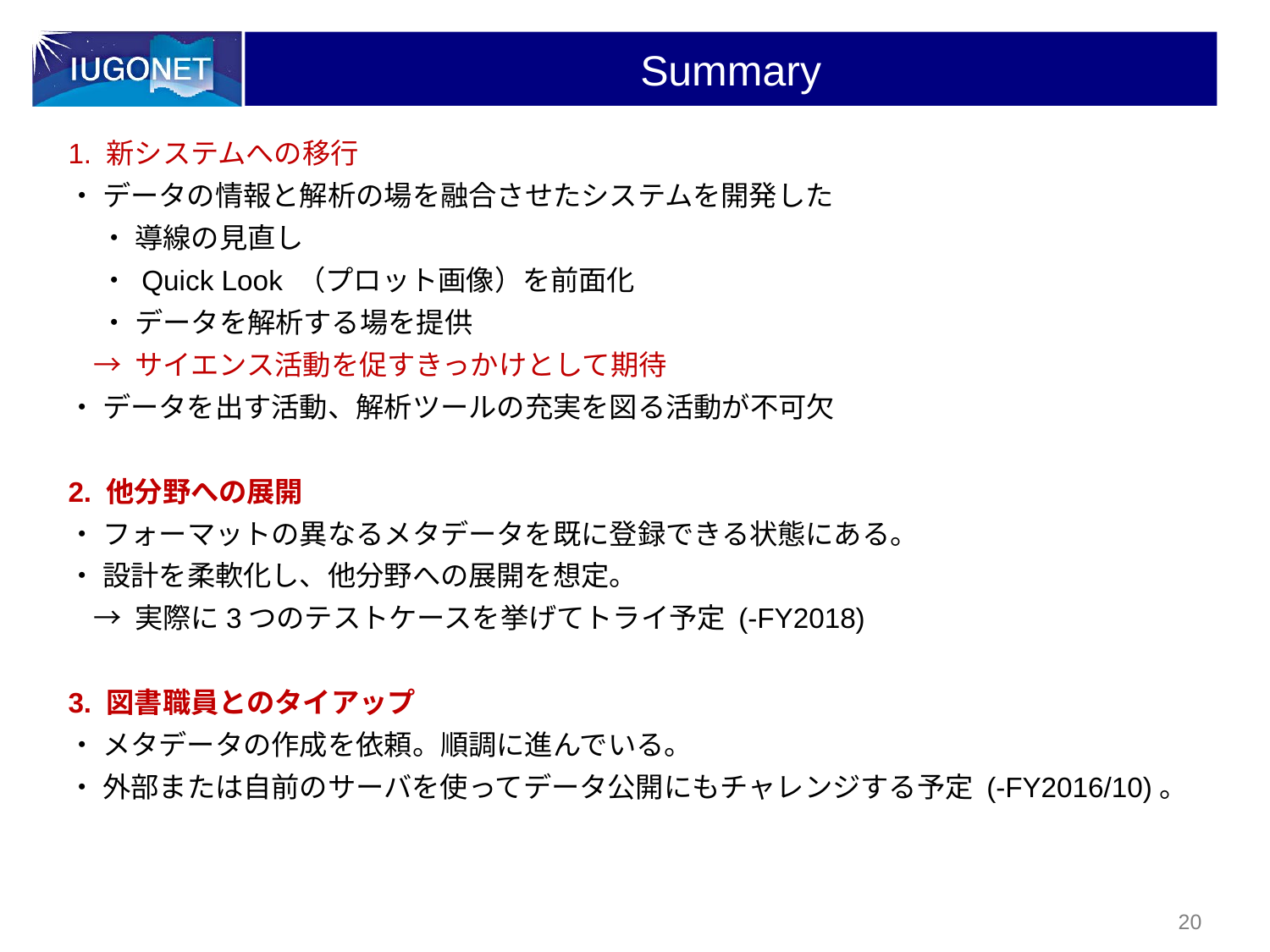

# Summary
1. 新システムへの移行
・ データの情報と解析の場を融合させたシステムを開発した
    ・ 導線の見直し
    ・ Quick Look （プロット画像）を前面化
    ・ データを解析する場を提供
    → サイエンス活動を促すきっかけとして期待
・ データを出す活動、解析ツールの充実を図る活動が不可欠

2. 他分野への展開
・ フォーマットの異なるメタデータを既に登録できる状態にある。
・ 設計を柔軟化し、他分野への展開を想定。
    → 実際に3つのテストケースを挙げてトライ予定 (-FY2018)

3. 図書職員とのタイアップ
・ メタデータの作成を依頼。順調に進んでいる。
・ 外部または自前のサーバを使ってデータ公開にもチャレンジする予定 (-FY2016/10)。
20